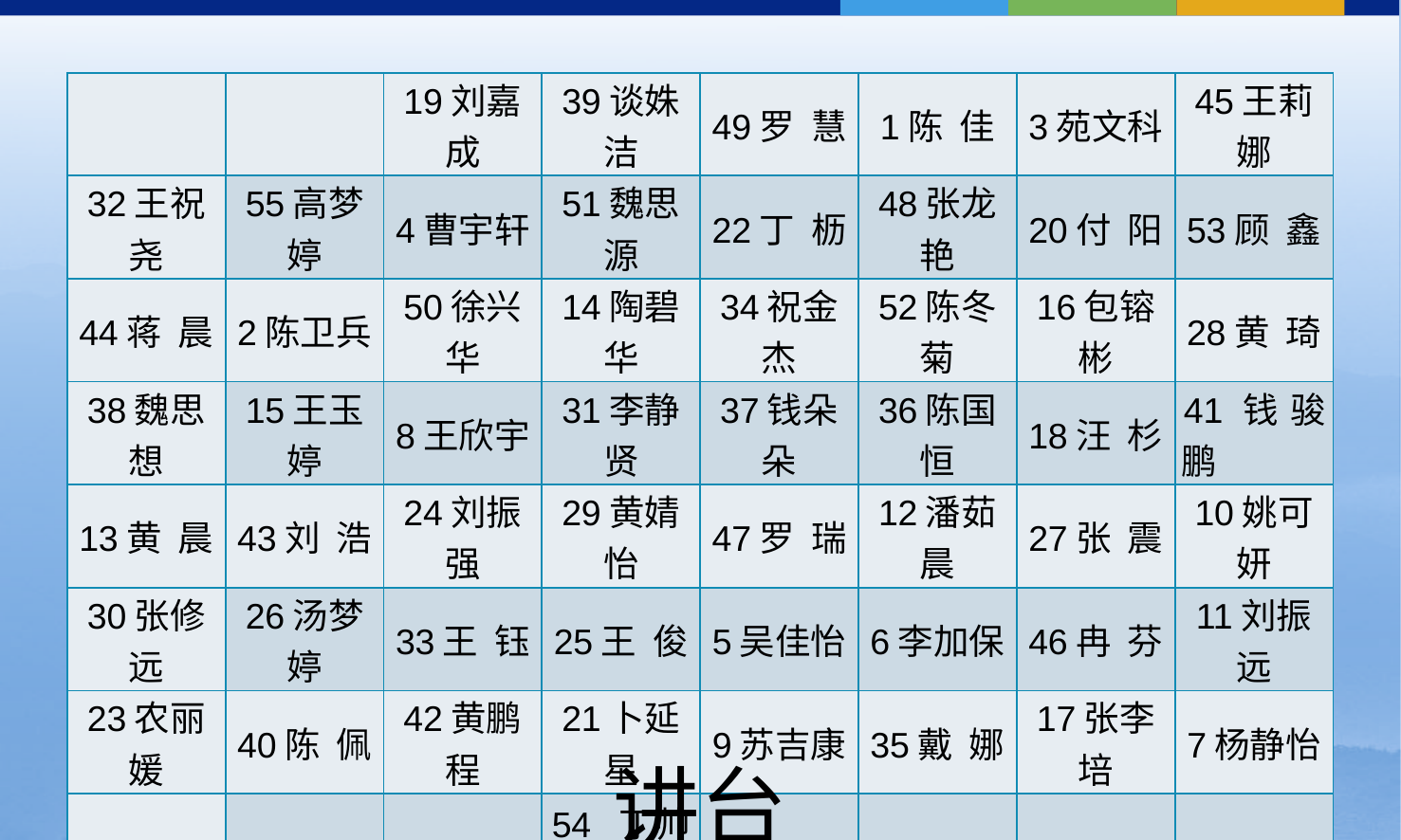

|  |  | 19刘嘉成 | 39谈姝洁 | 49罗 慧 | 1陈 佳 | 3苑文科 | 45王莉娜 |
| --- | --- | --- | --- | --- | --- | --- | --- |
| 32王祝尧 | 55高梦婷 | 4曹宇轩 | 51魏思源 | 22丁 枥 | 48张龙艳 | 20付 阳 | 53顾 鑫 |
| 44蒋 晨 | 2陈卫兵 | 50徐兴华 | 14陶碧华 | 34祝金杰 | 52陈冬菊 | 16包镕彬 | 28黄 琦 |
| 38魏思想 | 15王玉婷 | 8王欣宇 | 31李静贤 | 37钱朵朵 | 36陈国恒 | 18汪 杉 | 41钱骏鹏 |
| 13黄 晨 | 43刘 浩 | 24刘振强 | 29黄婧怡 | 47罗 瑞 | 12潘茹晨 | 27张 震 | 10姚可妍 |
| 30张修远 | 26汤梦婷 | 33王 钰 | 25王 俊 | 5吴佳怡 | 6李加保 | 46冉 芬 | 11刘振远 |
| 23农丽媛 | 40陈 佩 | 42黄鹏程 | 21卜延星 | 9苏吉康 | 35戴 娜 | 17张李培 | 7杨静怡 |
|  |  |  | 54 丁帅 |  |  |  |  |
讲台